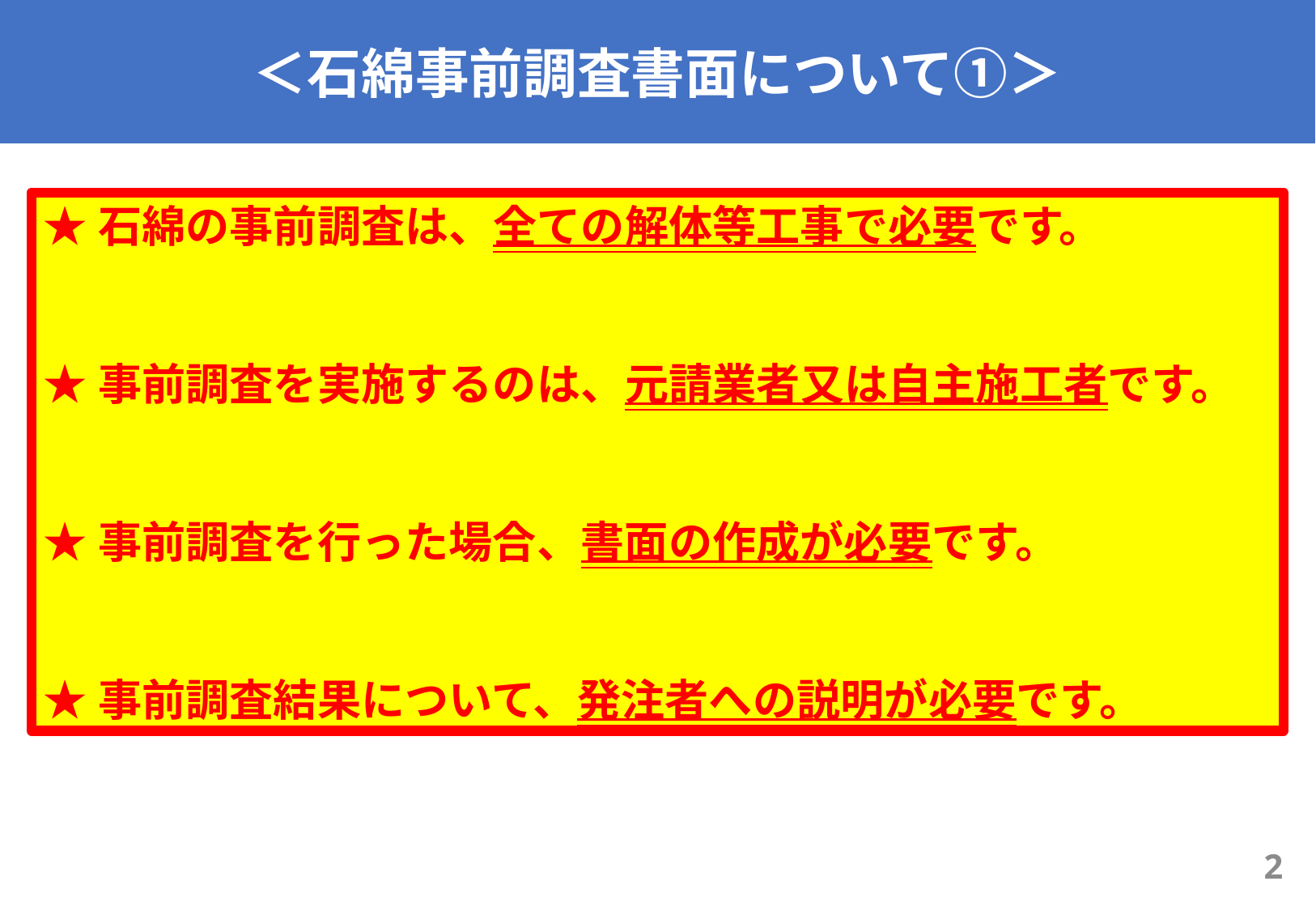

＜石綿事前調査書面について①＞
★石綿の事前調査は、全ての解体等工事で必要です。

★事前調査を実施するのは、元請業者又は自主施工者です。

★事前調査を行った場合、書面の作成が必要です。

★事前調査結果について、発注者への説明が必要です。
2